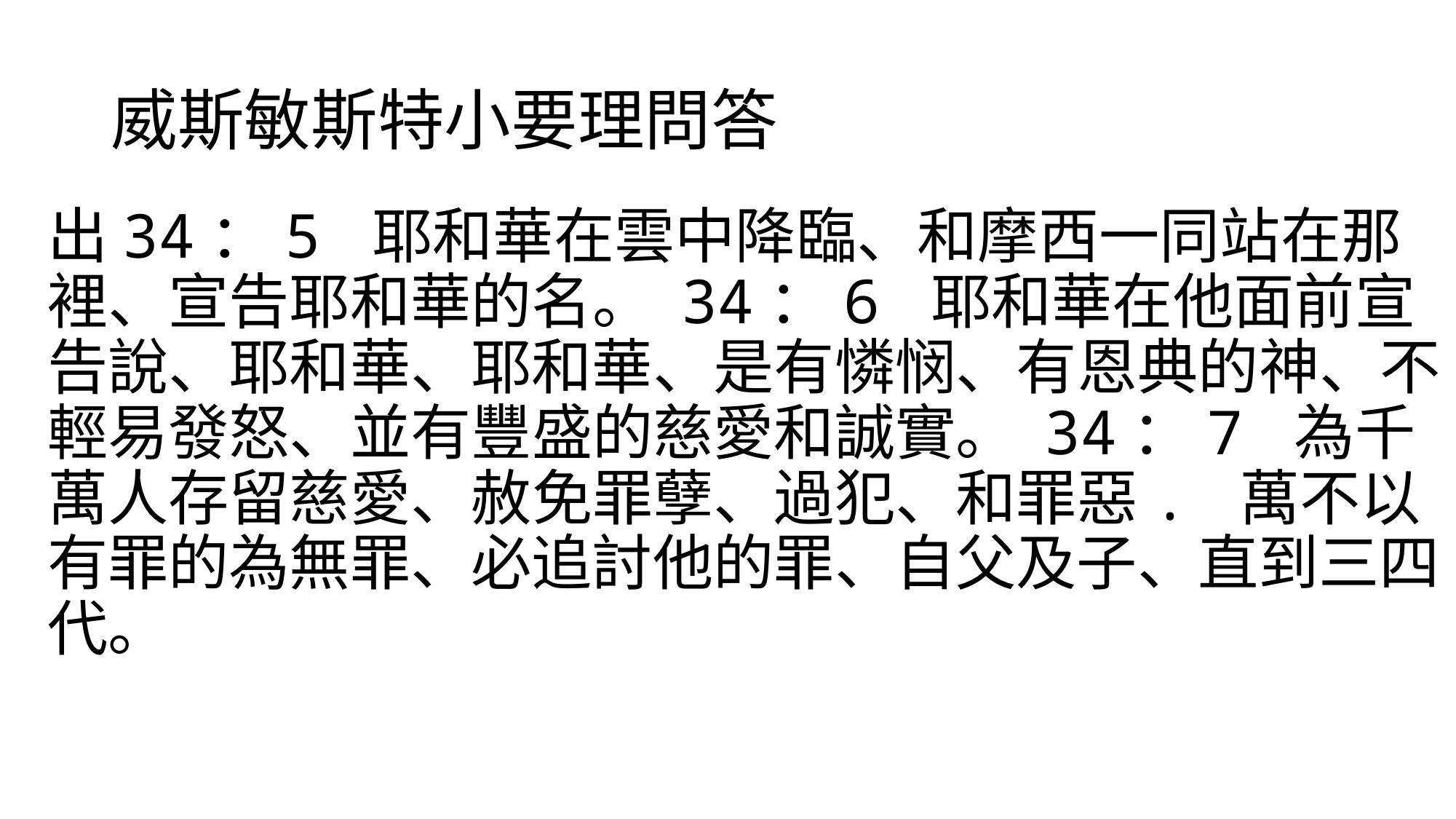

# 威斯敏斯特小要理問答
出34：5 耶和華在雲中降臨、和摩西一同站在那裡、宣告耶和華的名。 34：6 耶和華在他面前宣告說、耶和華、耶和華、是有憐悯、有恩典的神、不輕易發怒、並有豐盛的慈愛和誠實。 34：7 為千萬人存留慈愛、赦免罪孽、過犯、和罪惡. 萬不以有罪的為無罪、必追討他的罪、自父及子、直到三四代。